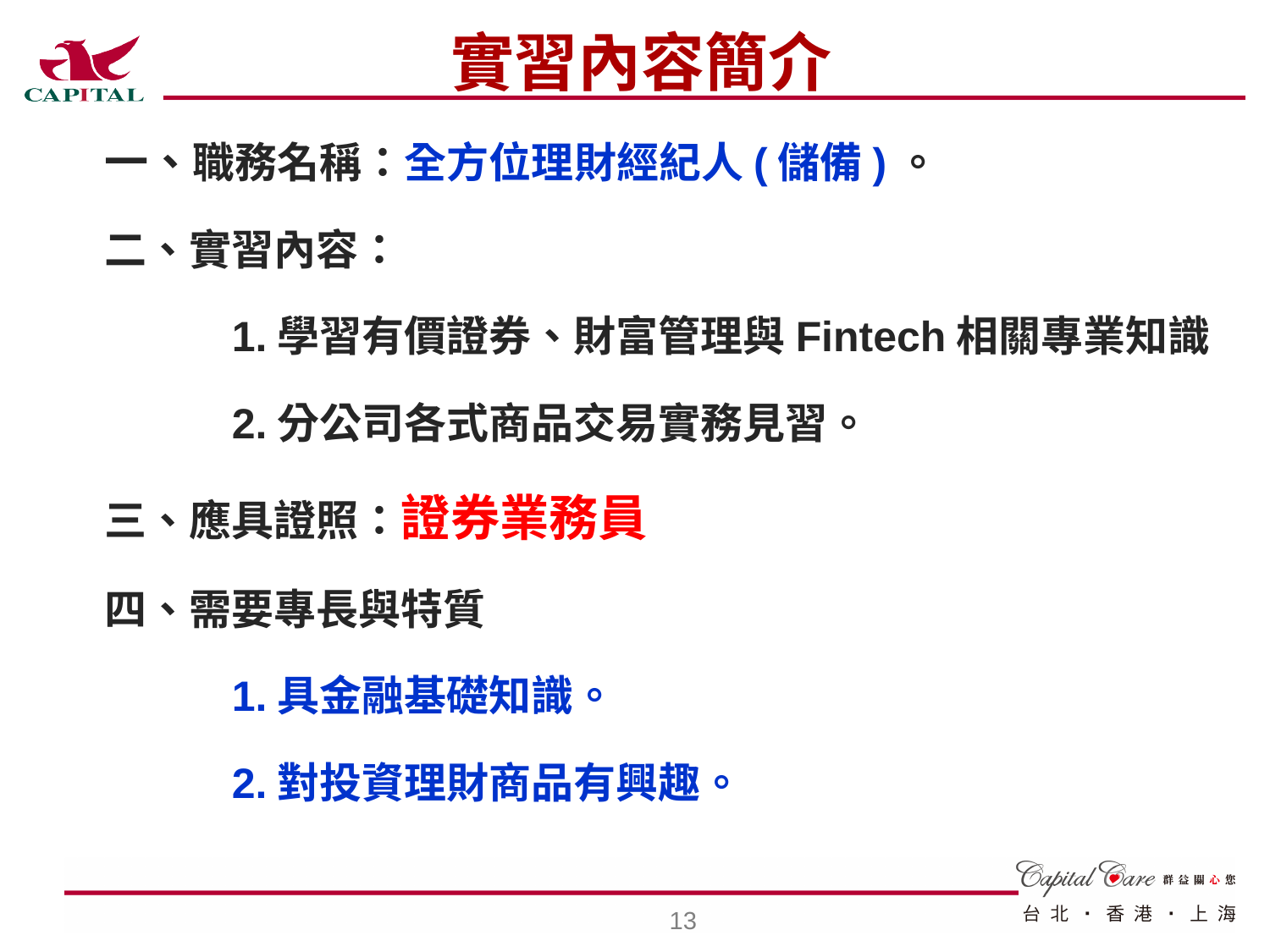

實習內容簡介
一、職務名稱：全方位理財經紀人(儲備)。
二、實習內容：
	1.學習有價證券、財富管理與Fintech相關專業知識
	2.分公司各式商品交易實務見習。
三、應具證照：證券業務員
四、需要專長與特質
	1.具金融基礎知識。
	2.對投資理財商品有興趣。
13